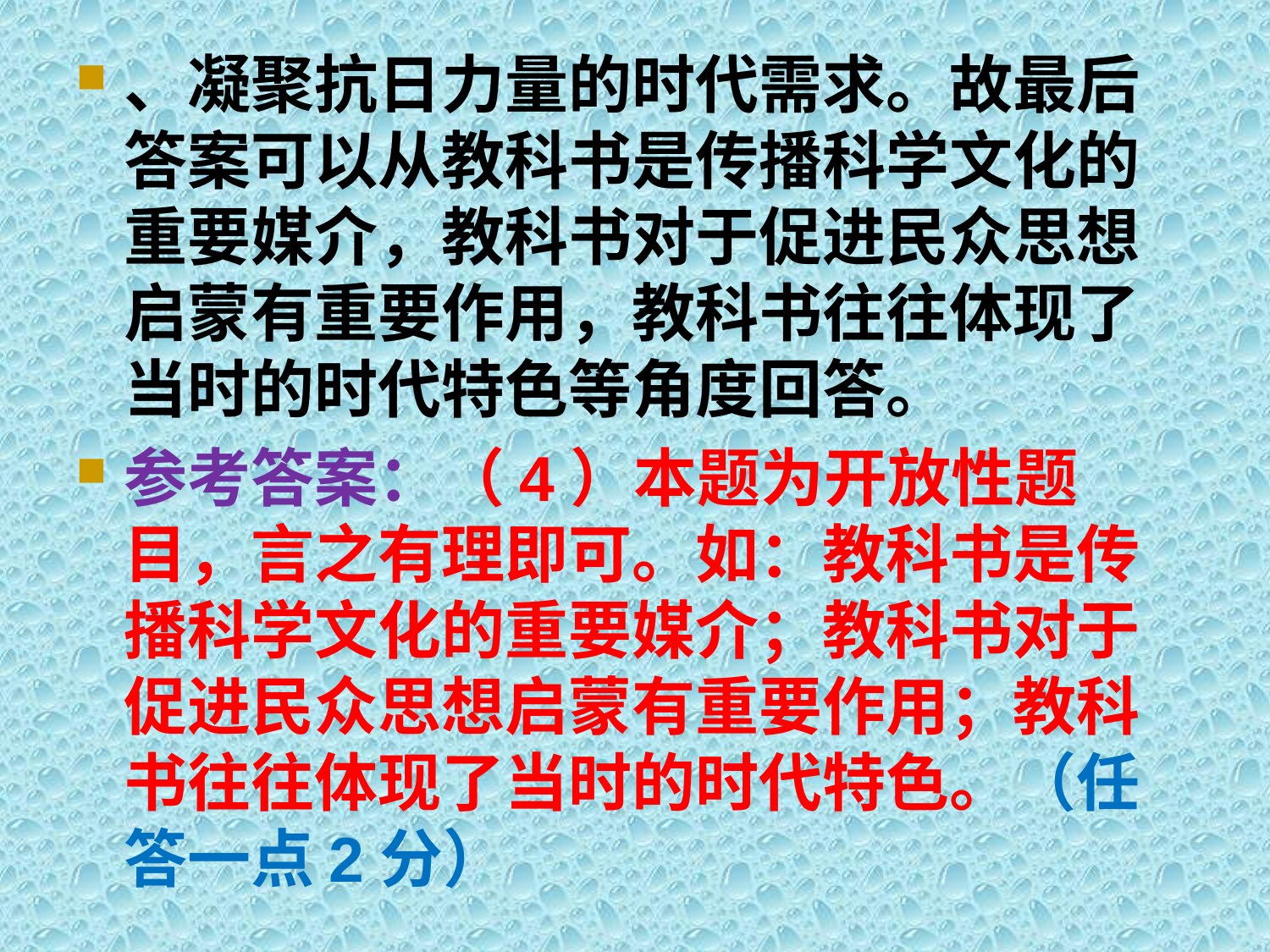

# 、凝聚抗日力量的时代需求。故最后答案可以从教科书是传播科学文化的重要媒介，教科书对于促进民众思想启蒙有重要作用，教科书往往体现了当时的时代特色等角度回答。
参考答案：（4）本题为开放性题目，言之有理即可。如：教科书是传播科学文化的重要媒介；教科书对于促进民众思想启蒙有重要作用；教科书往往体现了当时的时代特色。（任答一点2分）